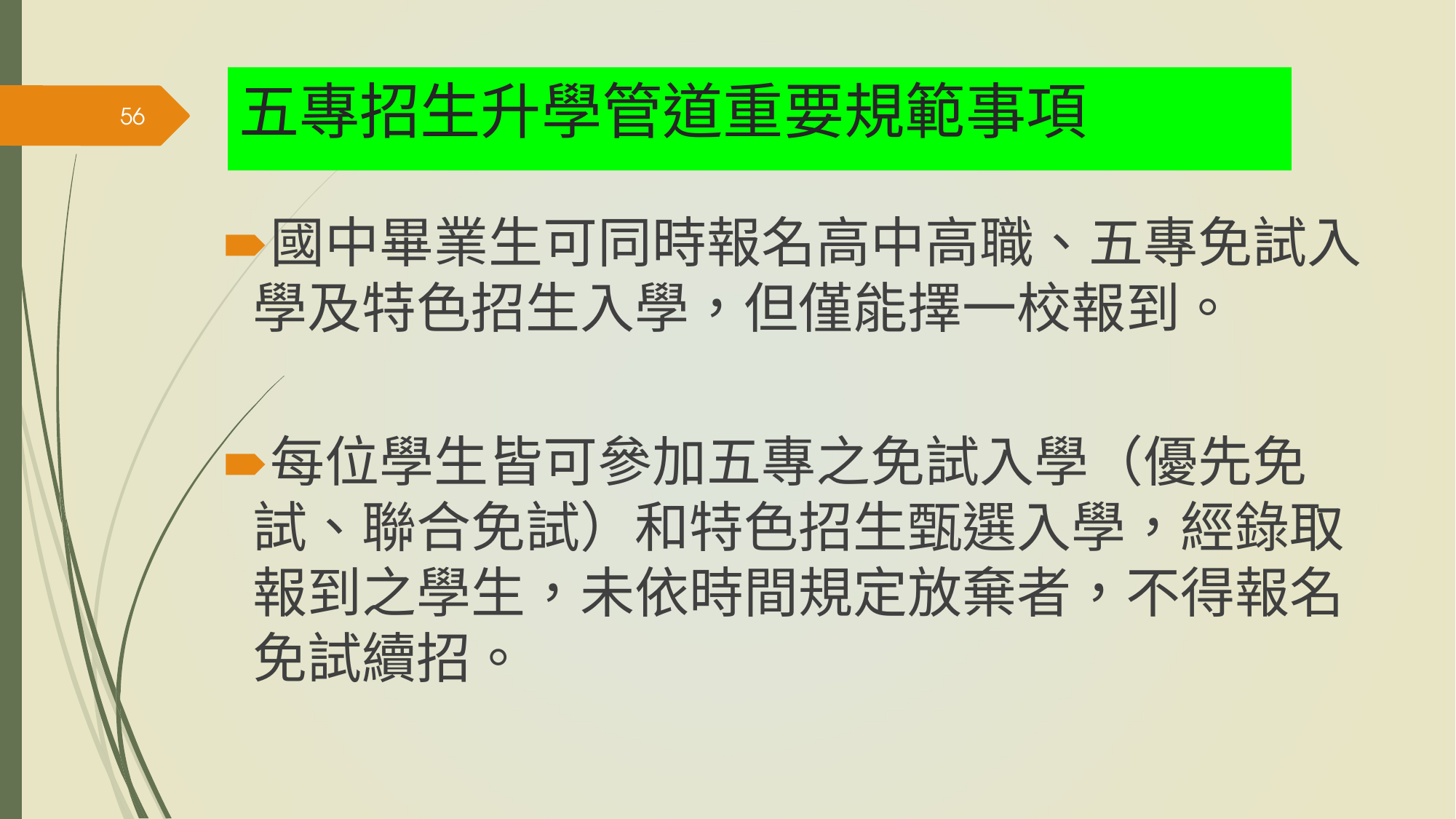

五專招生升學管道重要規範事項
56
國中畢業生可同時報名高中高職、五專免試入學及特色招生入學，但僅能擇一校報到。

每位學生皆可參加五專之免試入學（優先免試、聯合免試）和特色招生甄選入學，經錄取報到之學生，未依時間規定放棄者，不得報名免試續招。